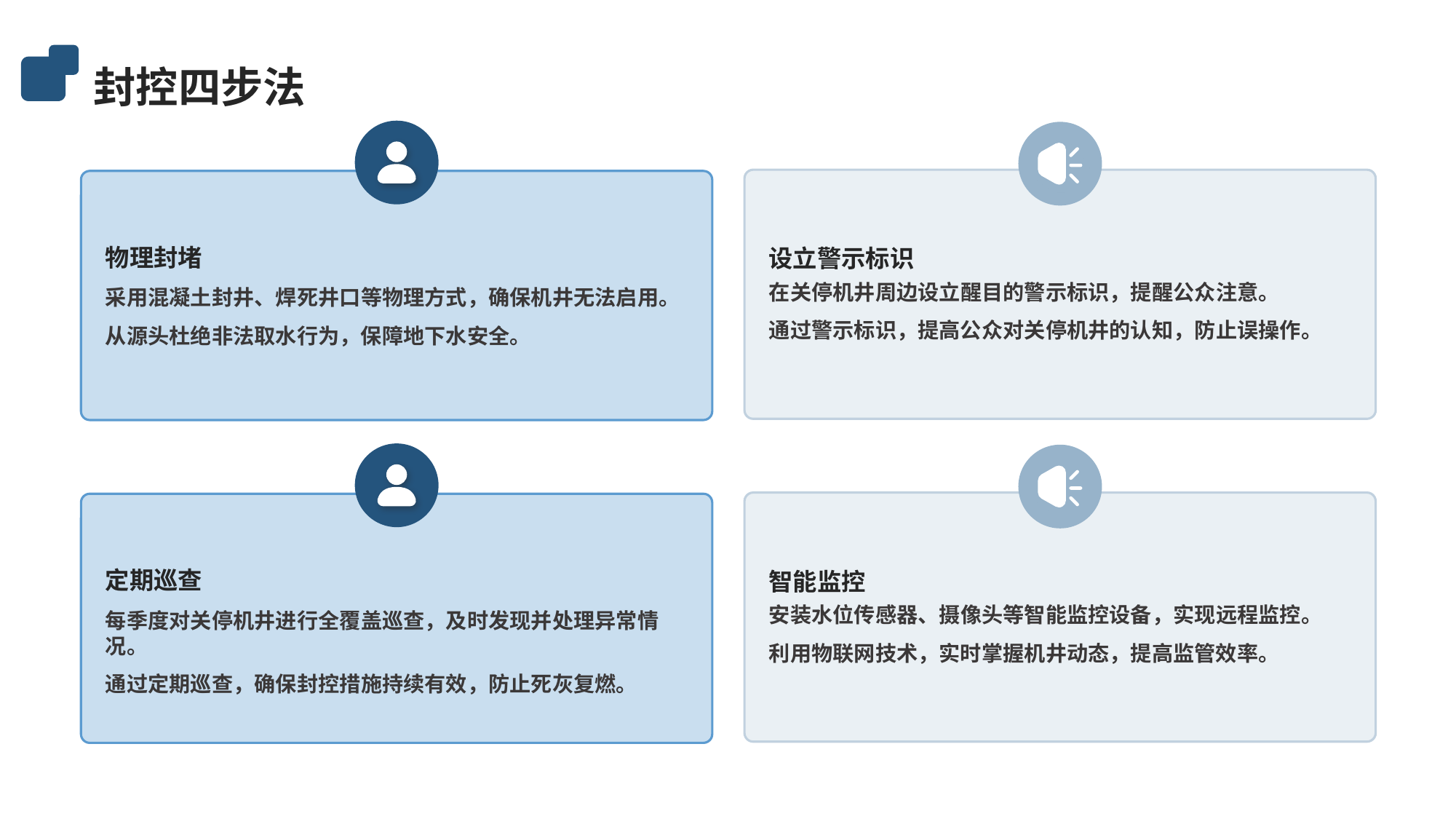

封控四步法

物理封堵
设立警示标识
在关停机井周边设立醒目的警示标识，提醒公众注意。
通过警示标识，提高公众对关停机井的认知，防止误操作。
采用混凝土封井、焊死井口等物理方式，确保机井无法启用。
从源头杜绝非法取水行为，保障地下水安全。

定期巡查
智能监控
安装水位传感器、摄像头等智能监控设备，实现远程监控。
利用物联网技术，实时掌握机井动态，提高监管效率。
每季度对关停机井进行全覆盖巡查，及时发现并处理异常情况。
通过定期巡查，确保封控措施持续有效，防止死灰复燃。